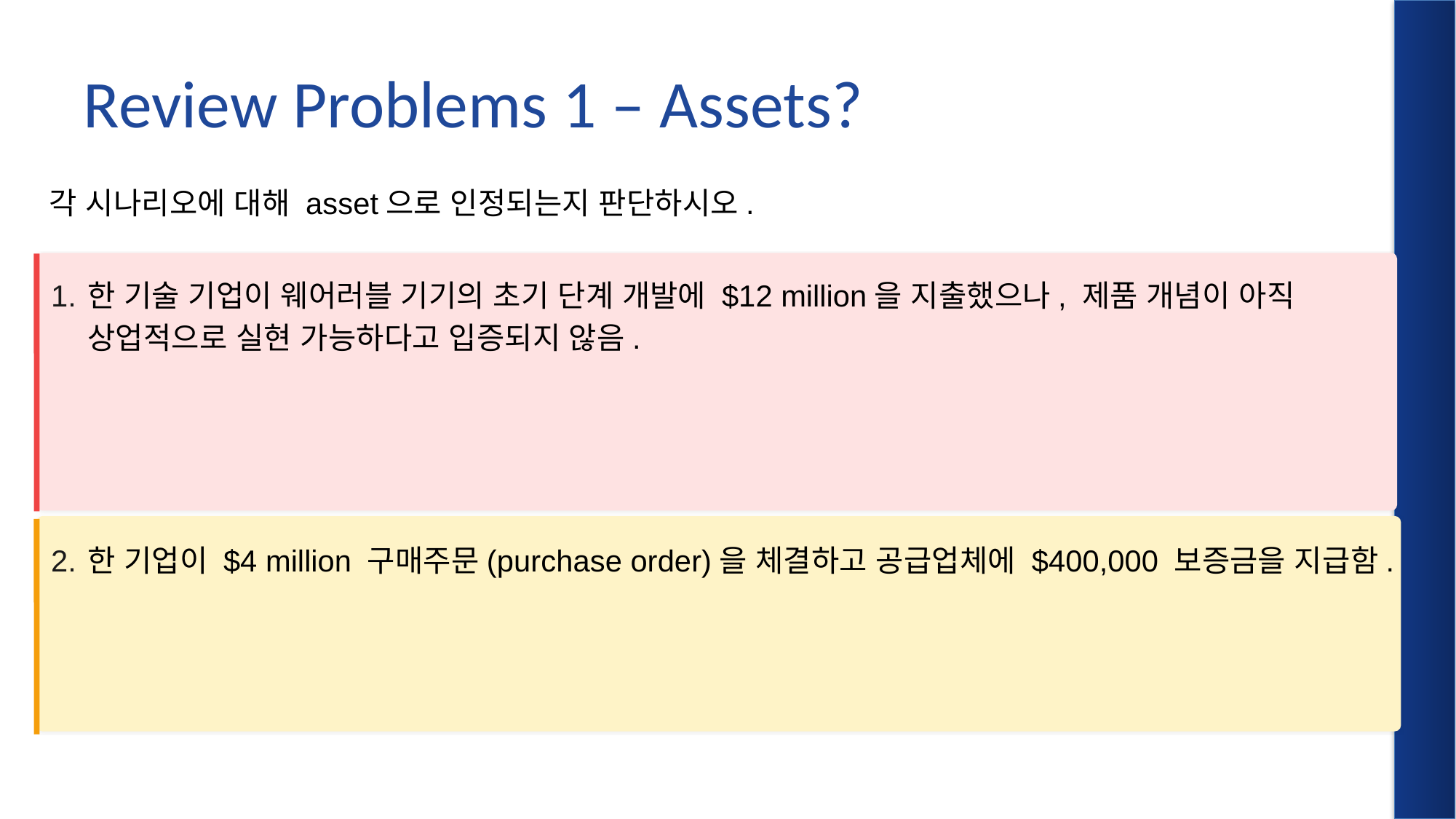

# Review Problems 1 – Assets?
각 시나리오에 대해 asset으로 인정되는지 판단하시오.

1.
한 기술 기업이 웨어러블 기기의 초기 단계 개발에 $12 million을 지출했으나, 제품 개념이 아직 상업적으로 실현 가능하다고 입증되지 않음.

2.
한 기업이 $4 million 구매주문(purchase order)을 체결하고 공급업체에 $400,000 보증금을 지급함.